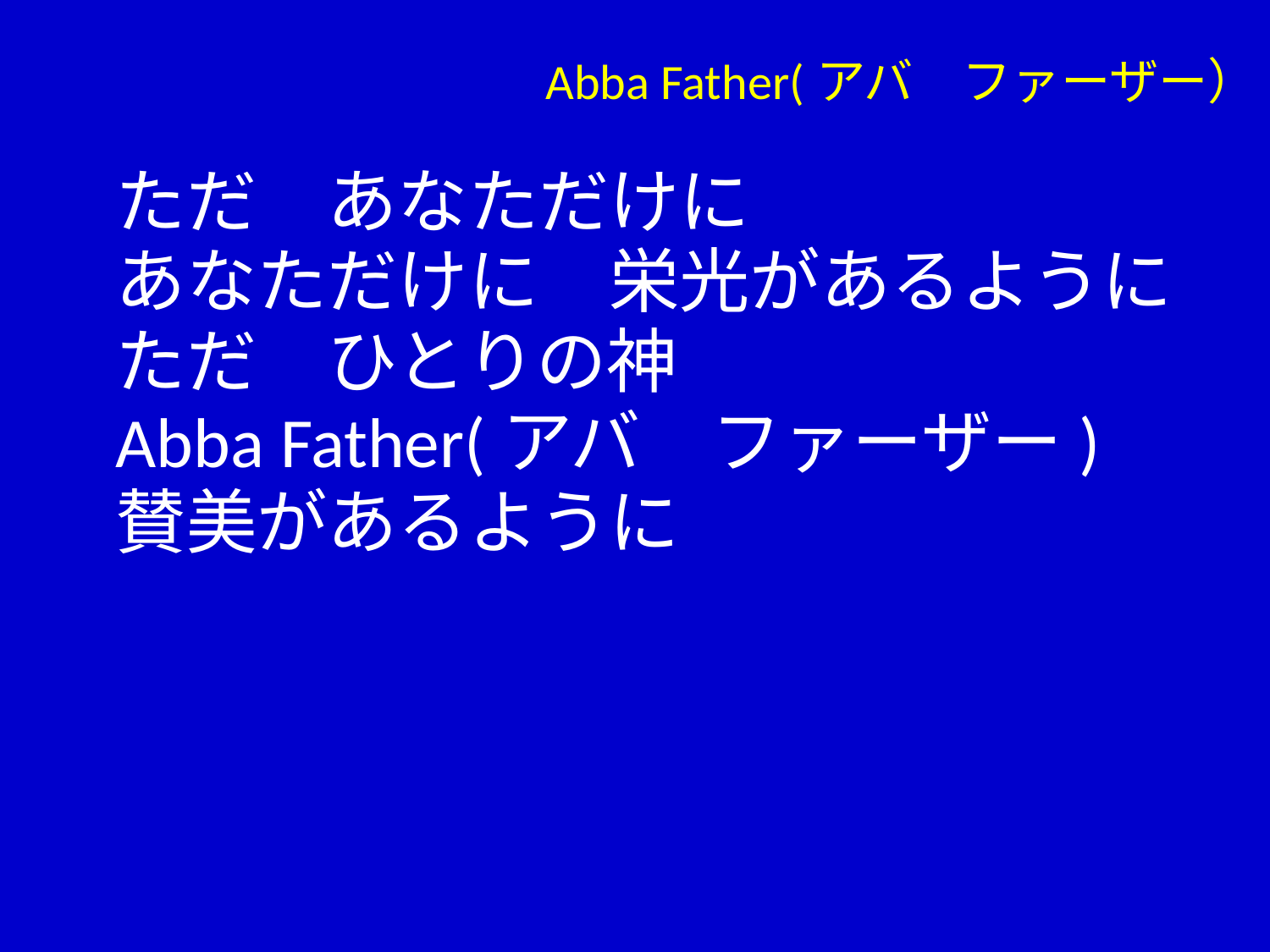

# Abba Father(アバ　ファーザー）
ただ　あなただけに
あなただけに　栄光があるように
ただ　ひとりの神
Abba Father(アバ　ファーザー)
賛美があるように